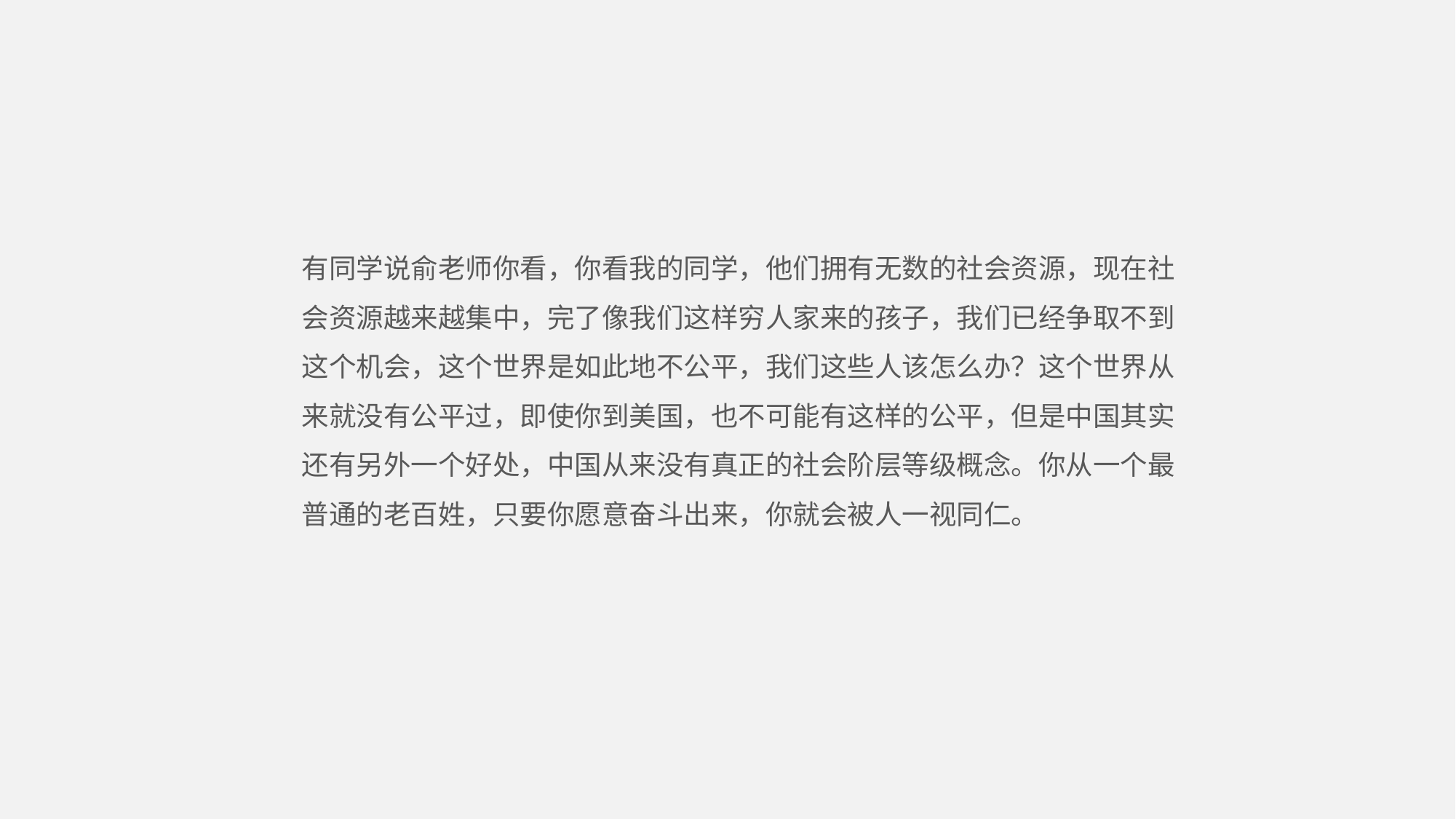

有同学说俞老师你看，你看我的同学，他们拥有无数的社会资源，现在社会资源越来越集中，完了像我们这样穷人家来的孩子，我们已经争取不到这个机会，这个世界是如此地不公平，我们这些人该怎么办？这个世界从来就没有公平过，即使你到美国，也不可能有这样的公平，但是中国其实还有另外一个好处，中国从来没有真正的社会阶层等级概念。你从一个最普通的老百姓，只要你愿意奋斗出来，你就会被人一视同仁。